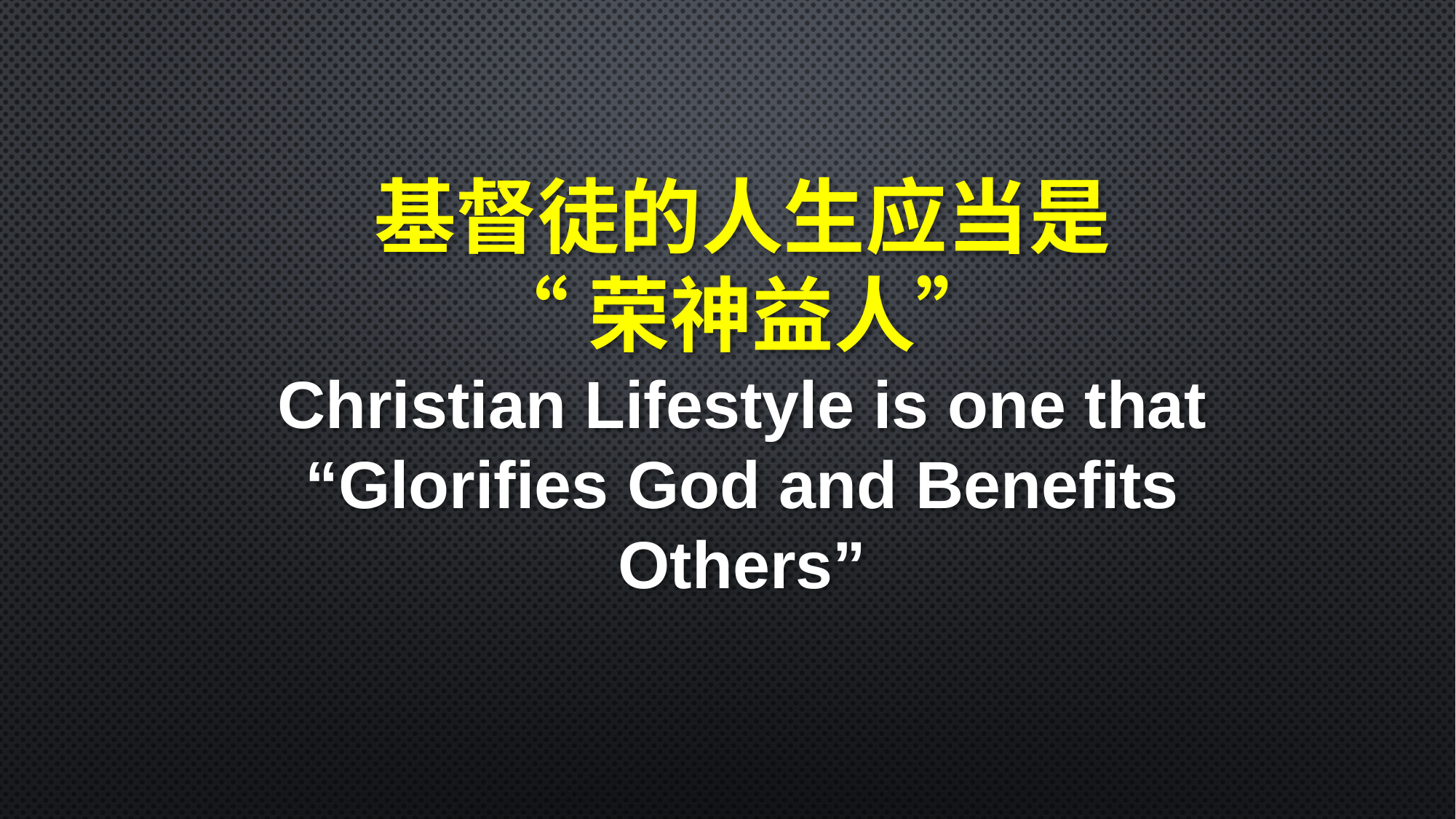

基督徒的人生应当是
“荣神益人”
Christian Lifestyle is one that “Glorifies God and Benefits Others”